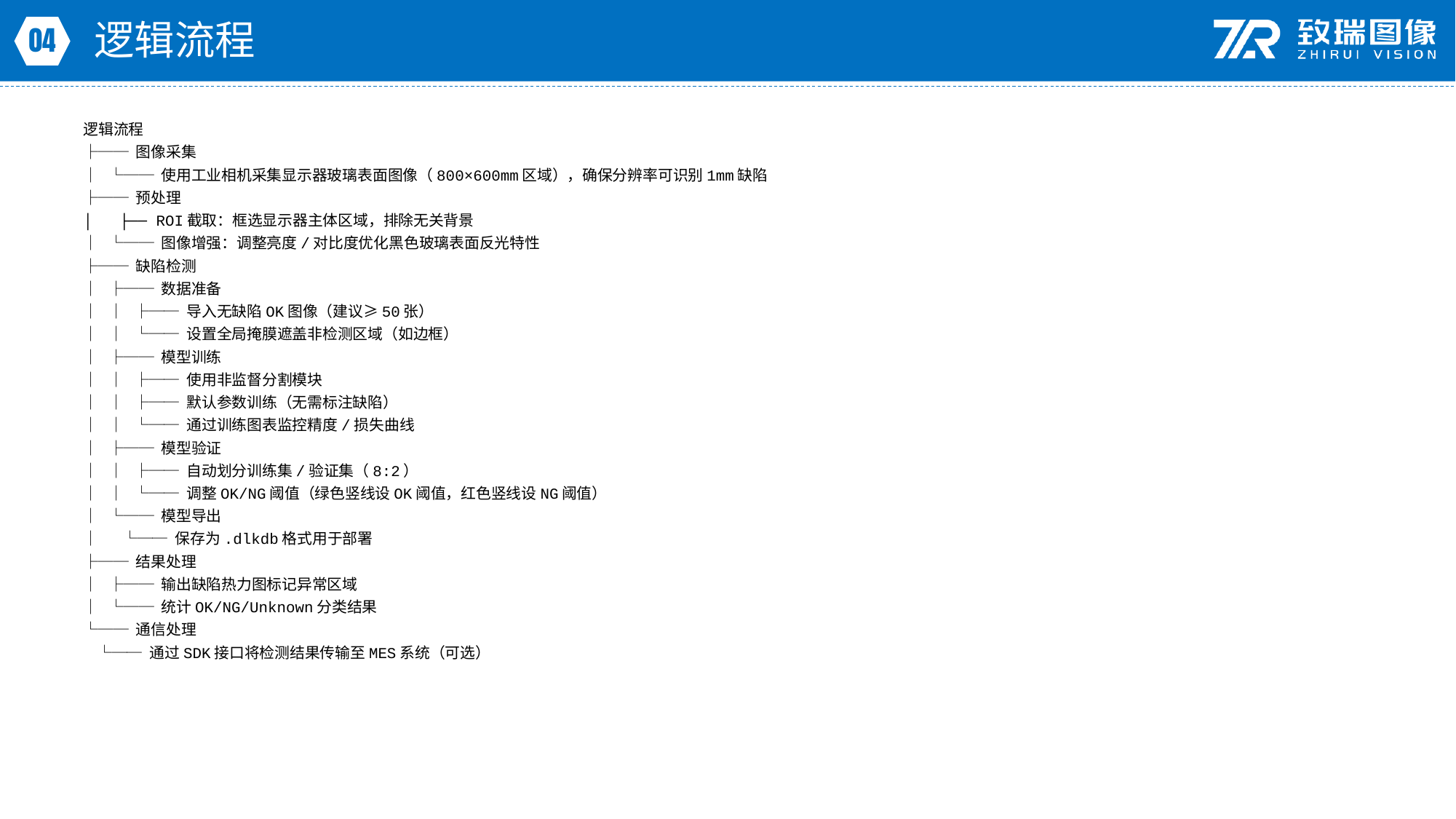

逻辑流程
04

逻辑流程
├── 图像采集
│   └── 使用工业相机采集显示器玻璃表面图像（800×600mm区域），确保分辨率可识别1mm缺陷
├── 预处理
│   ├── ROI截取：框选显示器主体区域，排除无关背景
│   └── 图像增强：调整亮度/对比度优化黑色玻璃表面反光特性
├── 缺陷检测
│   ├── 数据准备
│   │   ├── 导入无缺陷OK图像（建议≥50张）
│   │   └── 设置全局掩膜遮盖非检测区域（如边框）
│   ├── 模型训练
│   │   ├── 使用非监督分割模块
│   │   ├── 默认参数训练（无需标注缺陷）
│   │   └── 通过训练图表监控精度/损失曲线
│   ├── 模型验证
│   │   ├── 自动划分训练集/验证集（8:2）
│   │   └── 调整OK/NG阈值（绿色竖线设OK阈值，红色竖线设NG阈值）
│   └── 模型导出
│       └── 保存为.dlkdb格式用于部署
├── 结果处理
│   ├── 输出缺陷热力图标记异常区域
│   └── 统计OK/NG/Unknown分类结果
└── 通信处理
    └── 通过SDK接口将检测结果传输至MES系统（可选）